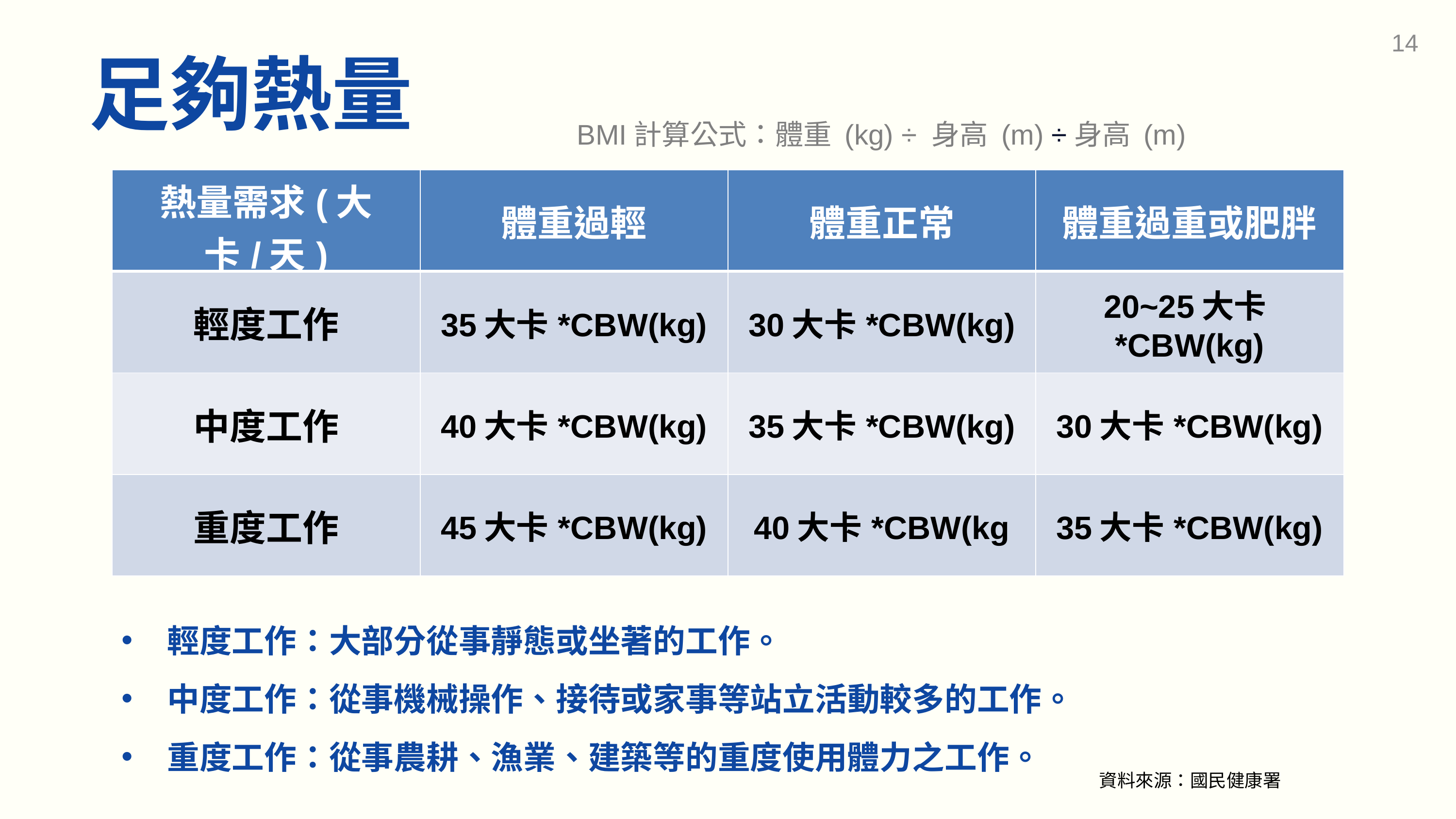

14
足夠熱量
BMI計算公式：體重 (kg) ÷ 身高 (m) ÷身高 (m)
| 熱量需求(大卡/天) | 體重過輕 | 體重正常 | 體重過重或肥胖 |
| --- | --- | --- | --- |
| 輕度工作 | 35大卡\*CBW(kg) | 30大卡\*CBW(kg) | 20~25大卡\*CBW(kg) |
| 中度工作 | 40大卡\*CBW(kg) | 35大卡\*CBW(kg) | 30大卡\*CBW(kg) |
| 重度工作 | 45大卡\*CBW(kg) | 40大卡\*CBW(kg | 35大卡\*CBW(kg) |
輕度工作：大部分從事靜態或坐著的工作。
中度工作：從事機械操作、接待或家事等站立活動較多的工作。
重度工作：從事農耕、漁業、建築等的重度使用體力之工作。
資料來源：國民健康署